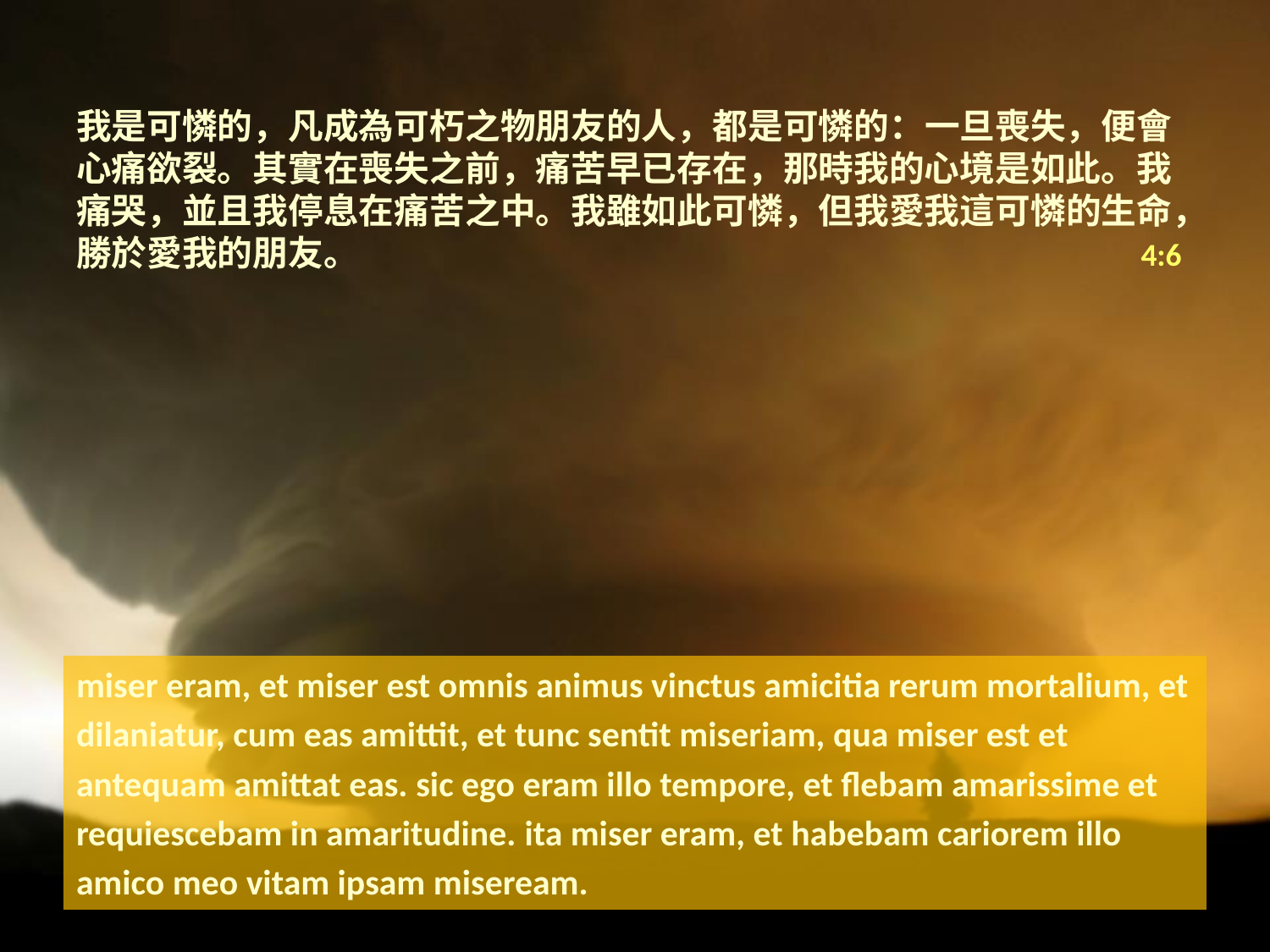

# 我是可憐的，凡成為可朽之物朋友的人，都是可憐的：一旦喪失，便會心痛欲裂。其實在喪失之前，痛苦早已存在，那時我的心境是如此。我痛哭，並且我停息在痛苦之中。我雖如此可憐，但我愛我這可憐的生命，勝於愛我的朋友。					     	     4:6

miser eram, et miser est omnis animus vinctus amicitia rerum mortalium, et
dilaniatur, cum eas amittit, et tunc sentit miseriam, qua miser est et
antequam amittat eas. sic ego eram illo tempore, et flebam amarissime et
requiescebam in amaritudine. ita miser eram, et habebam cariorem illo
amico meo vitam ipsam miseream.